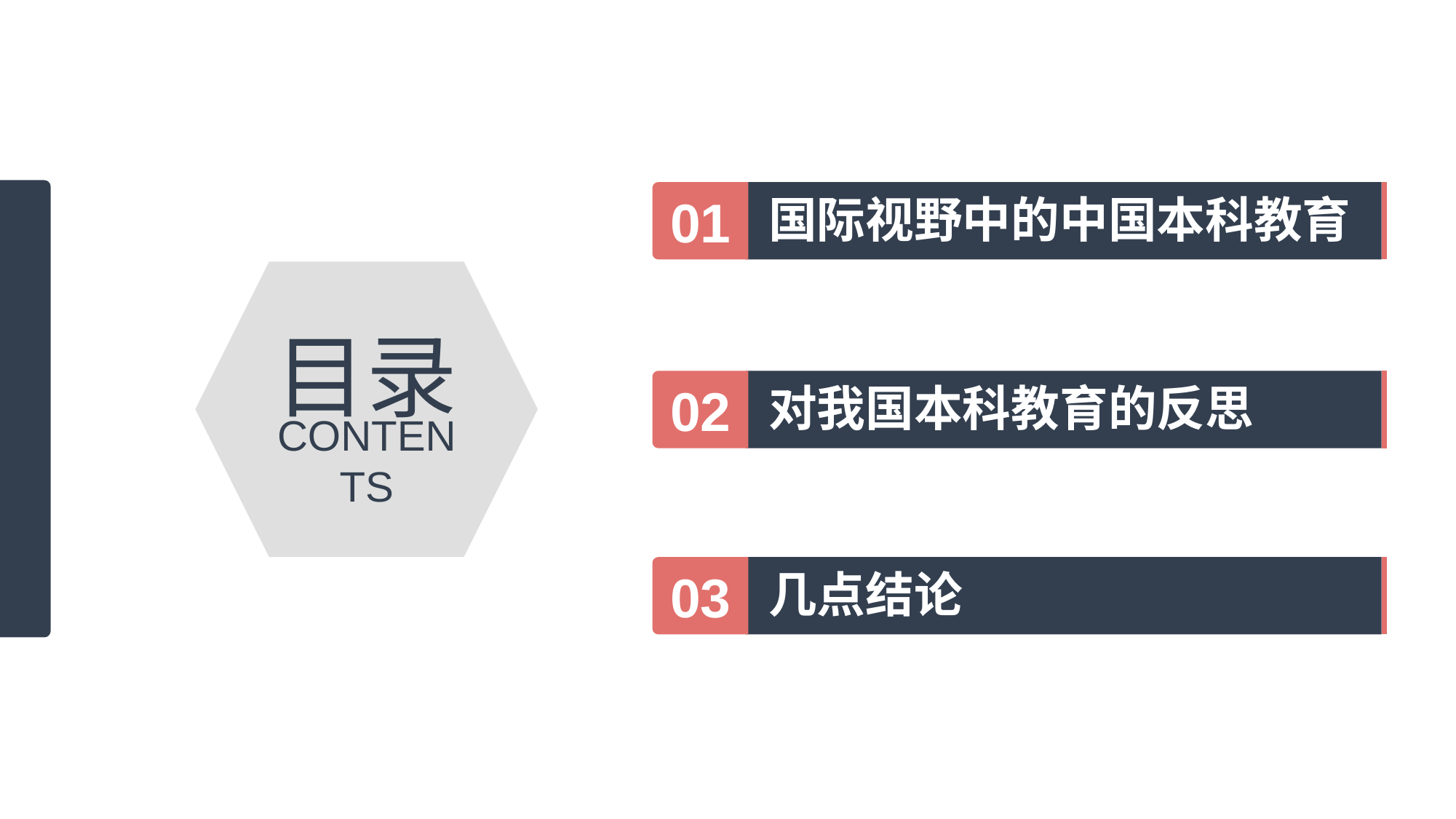

国际视野中的中国本科教育

01

目录
对我国本科教育的反思

02
CONTENTS
几点结论

03